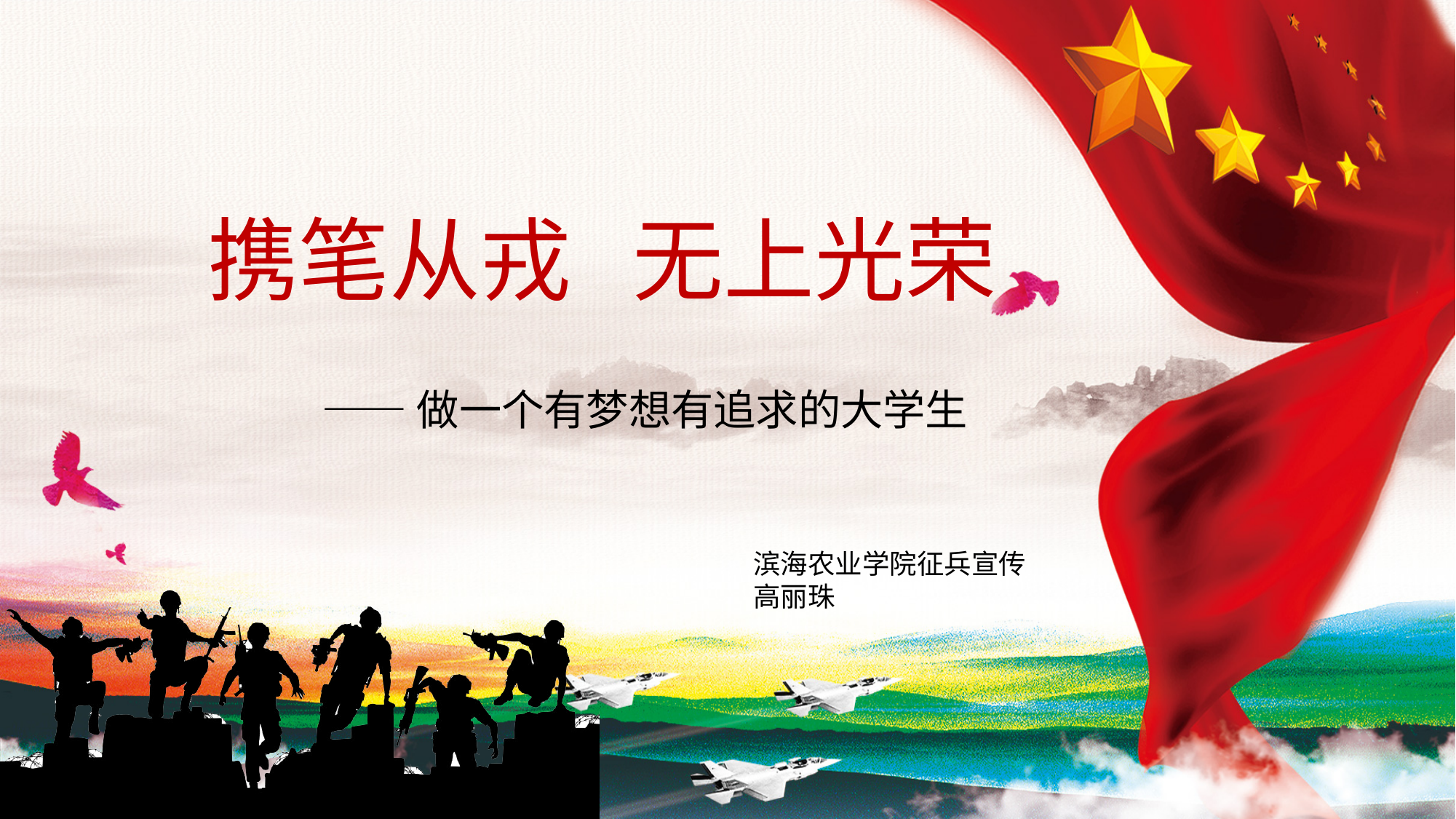

携笔从戎   无上光荣
——做一个有梦想有追求的大学生
滨海农业学院征兵宣传
高丽珠